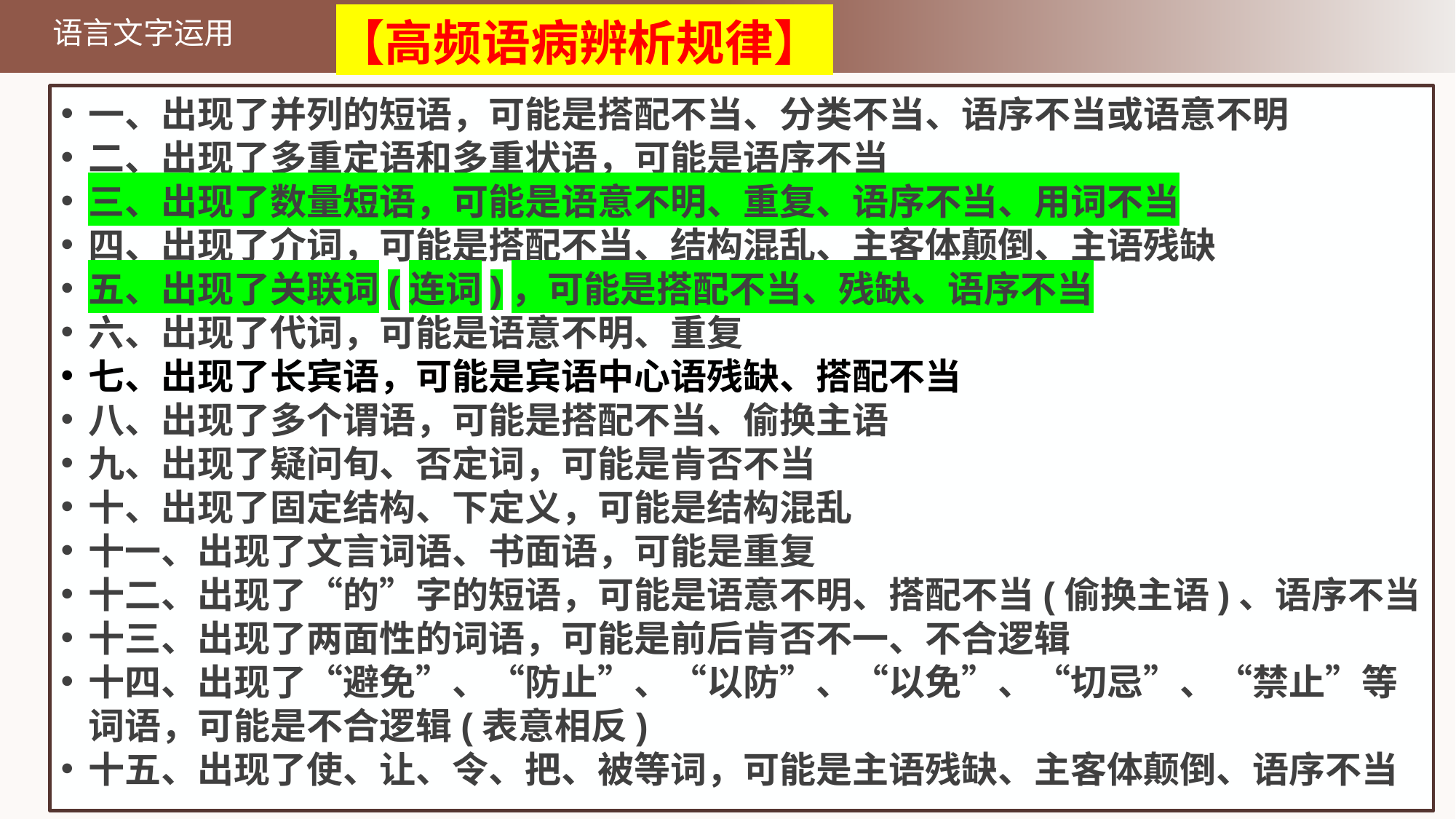

【高频语病辨析规律】
语言文字运用
一、出现了并列的短语，可能是搭配不当、分类不当、语序不当或语意不明
二、出现了多重定语和多重状语，可能是语序不当
三、出现了数量短语，可能是语意不明、重复、语序不当、用词不当
四、出现了介词，可能是搭配不当、结构混乱、主客体颠倒、主语残缺
五、出现了关联词(连词)，可能是搭配不当、残缺、语序不当
六、出现了代词，可能是语意不明、重复
七、出现了长宾语，可能是宾语中心语残缺、搭配不当
八、出现了多个谓语，可能是搭配不当、偷换主语
九、出现了疑问旬、否定词，可能是肯否不当
十、出现了固定结构、下定义，可能是结构混乱
十一、出现了文言词语、书面语，可能是重复
十二、出现了“的”字的短语，可能是语意不明、搭配不当(偷换主语)、语序不当
十三、出现了两面性的词语，可能是前后肯否不一、不合逻辑
十四、出现了“避免”、“防止”、“以防”、“以免”、“切忌”、“禁止”等词语，可能是不合逻辑(表意相反)
十五、出现了使、让、令、把、被等词，可能是主语残缺、主客体颠倒、语序不当